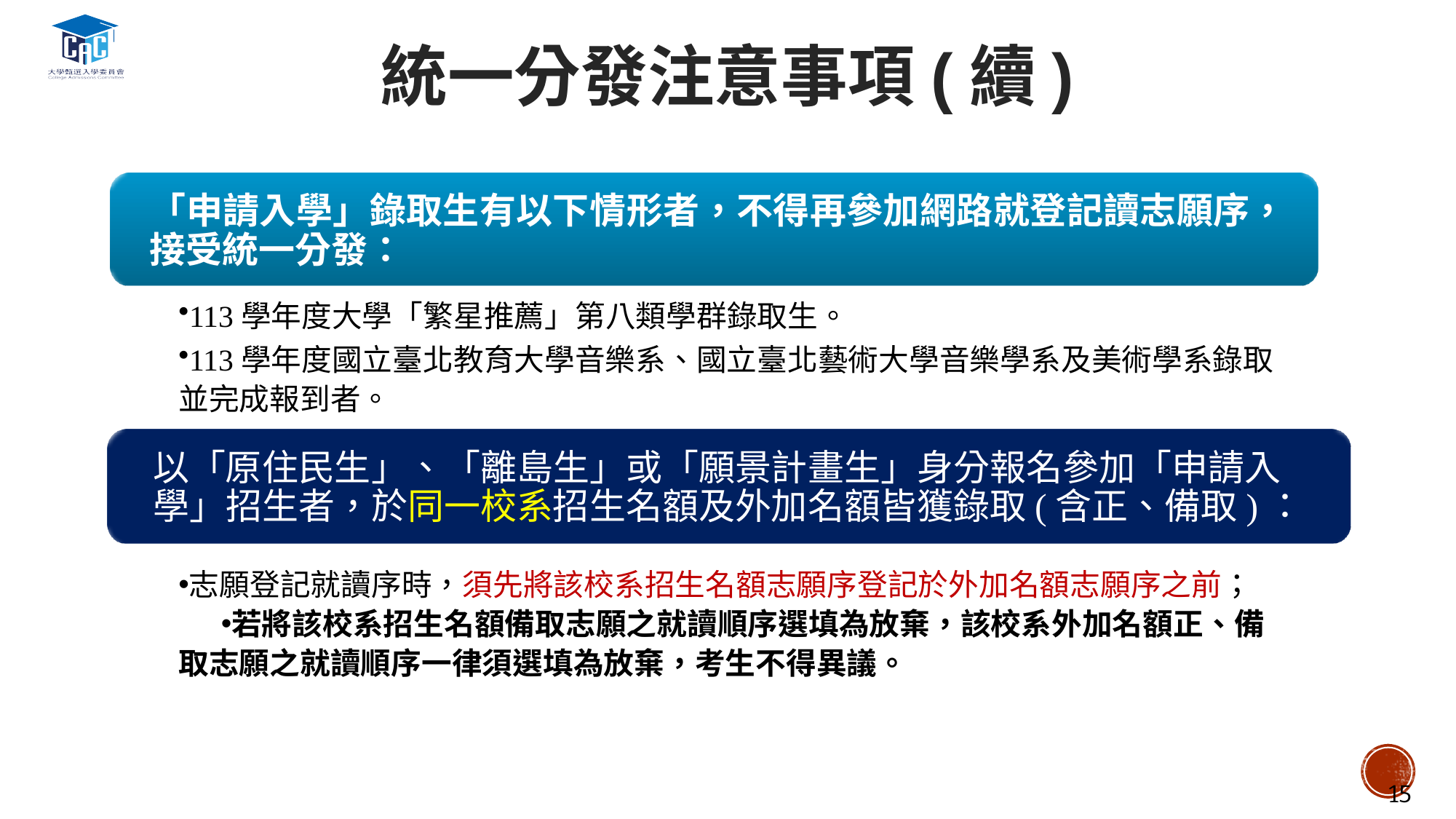

統一分發注意事項(續)
113學年度大學「繁星推薦」第八類學群錄取生。
113學年度國立臺北教育大學音樂系、國立臺北藝術大學音樂學系及美術學系錄取並完成報到者。
「申請入學」錄取生有以下情形者，不得再參加網路就登記讀志願序，接受統一分發：
志願登記就讀序時，須先將該校系招生名額志願序登記於外加名額志願序之前；
若將該校系招生名額備取志願之就讀順序選填為放棄，該校系外加名額正、備取志願之就讀順序一律須選填為放棄，考生不得異議。

以「原住民生」、「離島生」或「願景計畫生」身分報名參加「申請入學」招生者，於同一校系招生名額及外加名額皆獲錄取(含正、備取)：